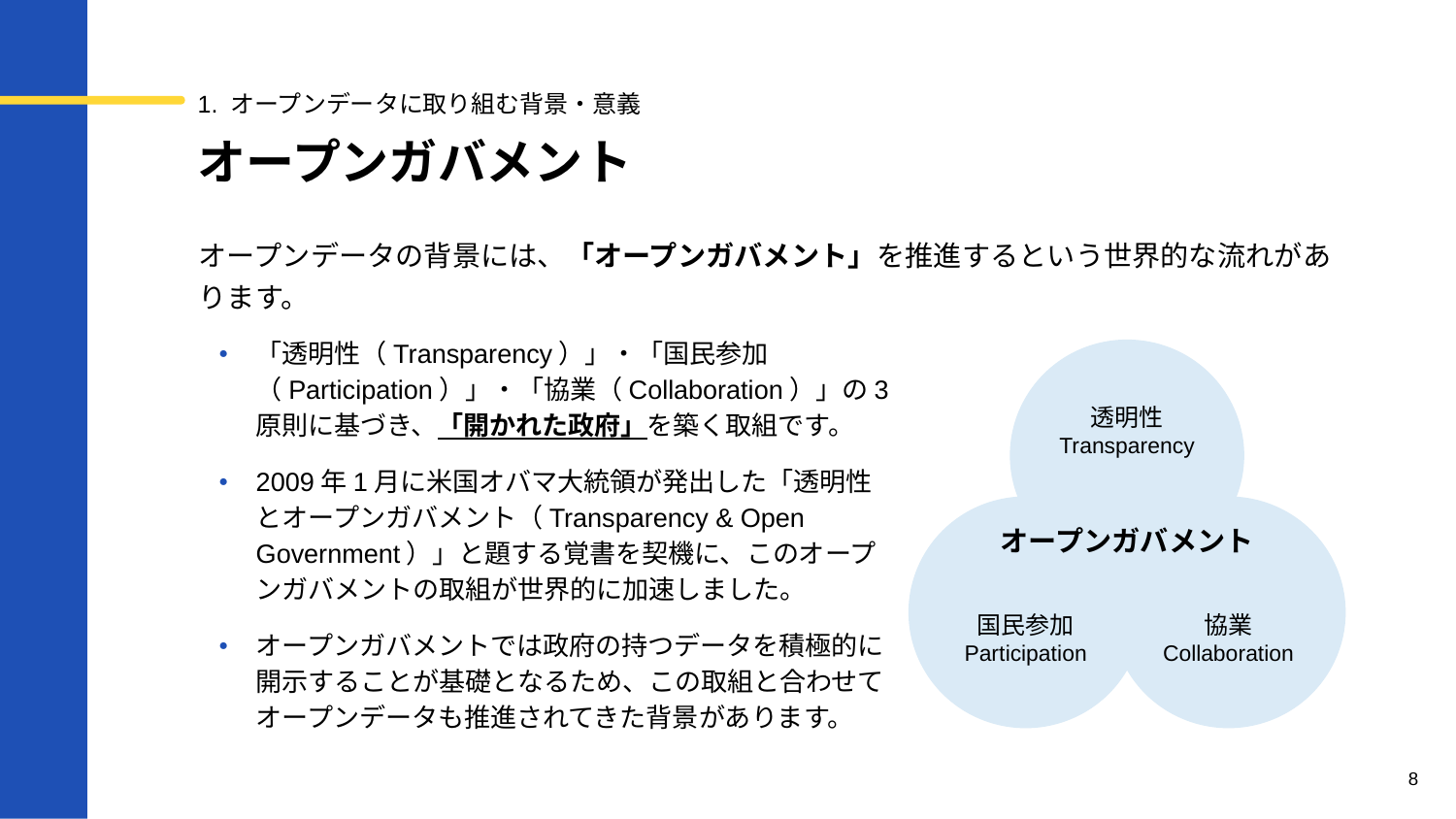

1. オープンデータに取り組む背景・意義
# オープンガバメント
オープンデータの背景には、「オープンガバメント」を推進するという世界的な流れがあります。
「透明性（Transparency）」・「国民参加（Participation）」・「協業（Collaboration）」の3原則に基づき、「開かれた政府」を築く取組です。
2009年1月に米国オバマ大統領が発出した「透明性とオープンガバメント（Transparency & Open Government）」と題する覚書を契機に、このオープンガバメントの取組が世界的に加速しました。
オープンガバメントでは政府の持つデータを積極的に開示することが基礎となるため、この取組と合わせてオープンデータも推進されてきた背景があります。
透明性
Transparency

国民参加
Participation
協業
Collaboration
オープンガバメント
8